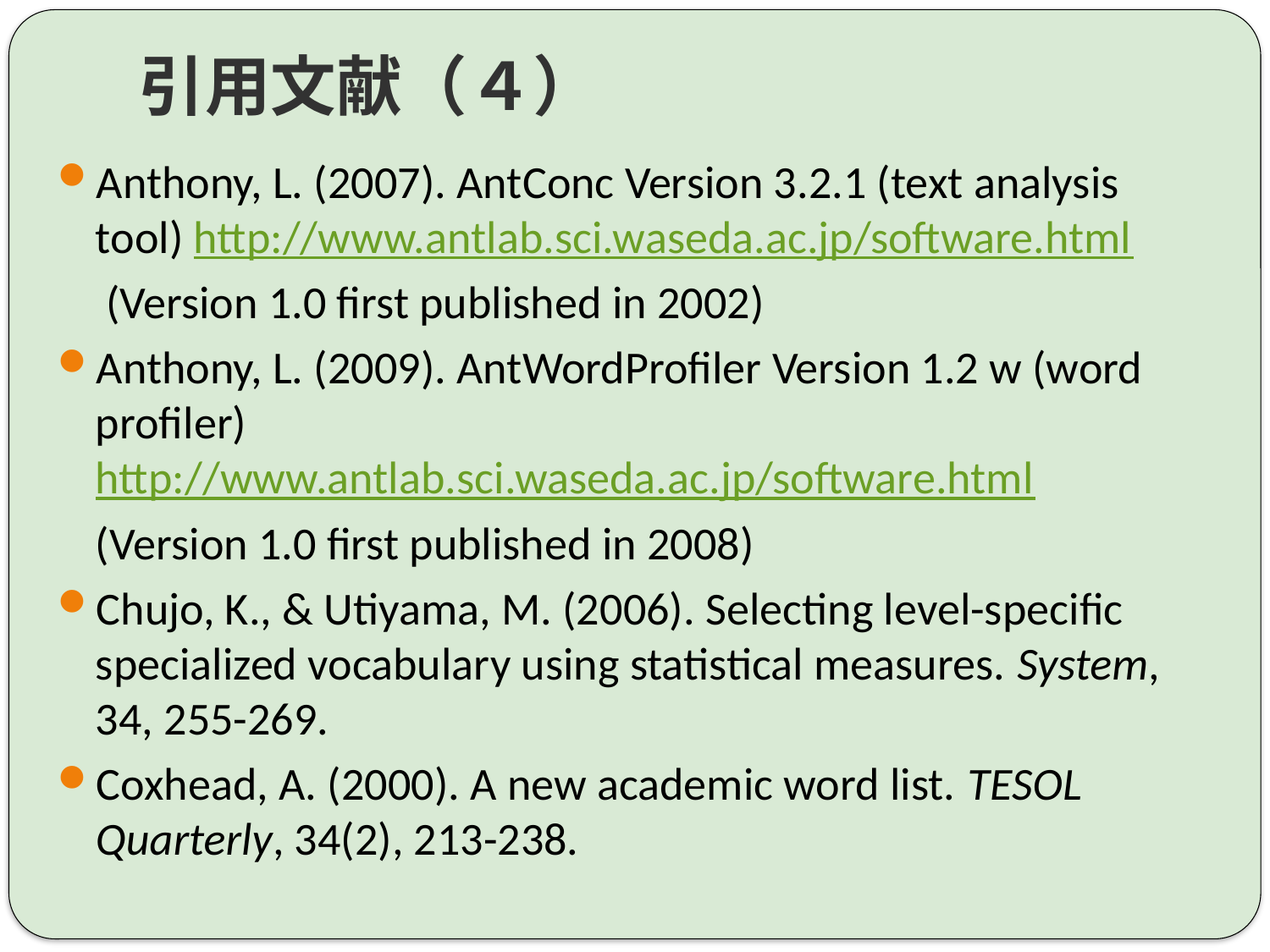

# 引用文献（４）
Anthony, L. (2007). AntConc Version 3.2.1 (text analysis tool) http://www.antlab.sci.waseda.ac.jp/software.html
	 (Version 1.0 first published in 2002)
Anthony, L. (2009). AntWordProfiler Version 1.2 w (word profiler) http://www.antlab.sci.waseda.ac.jp/software.html
	(Version 1.0 first published in 2008)
Chujo, K., & Utiyama, M. (2006). Selecting level-specific specialized vocabulary using statistical measures. System, 34, 255-269.
Coxhead, A. (2000). A new academic word list. TESOL Quarterly, 34(2), 213-238.